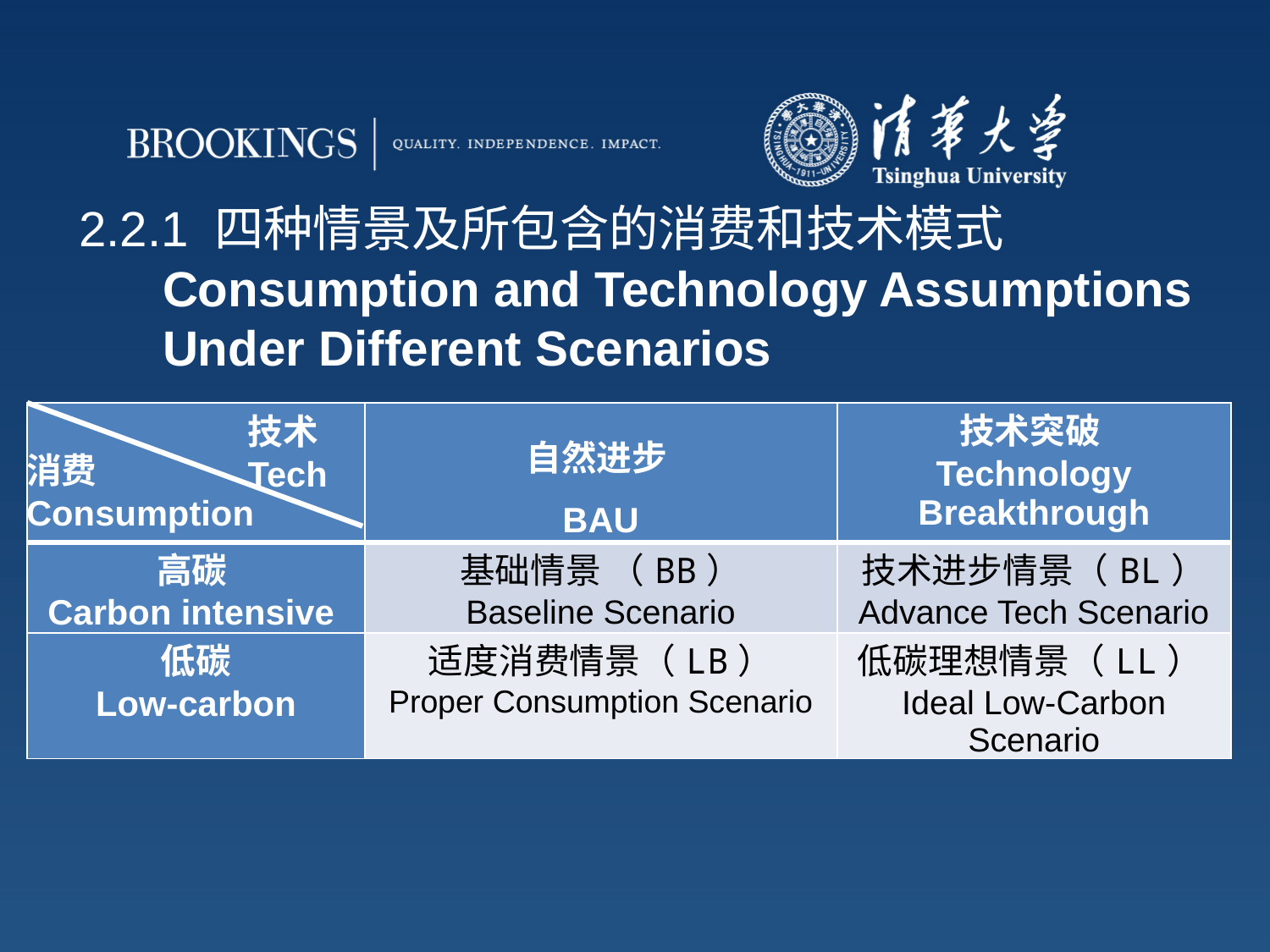

# 2.2.1 四种情景及所包含的消费和技术模式
Consumption and Technology Assumptions
Under Different Scenarios
|  | 自然进步 BAU | 技术突破 Technology Breakthrough |
| --- | --- | --- |
| 高碳 Carbon intensive | 基础情景 （BB） Baseline Scenario | 技术进步情景（BL） Advance Tech Scenario |
| 低碳 Low-carbon | 适度消费情景（LB） Proper Consumption Scenario | 低碳理想情景（LL） Ideal Low-Carbon Scenario |
技术
Tech
消费
Consumption